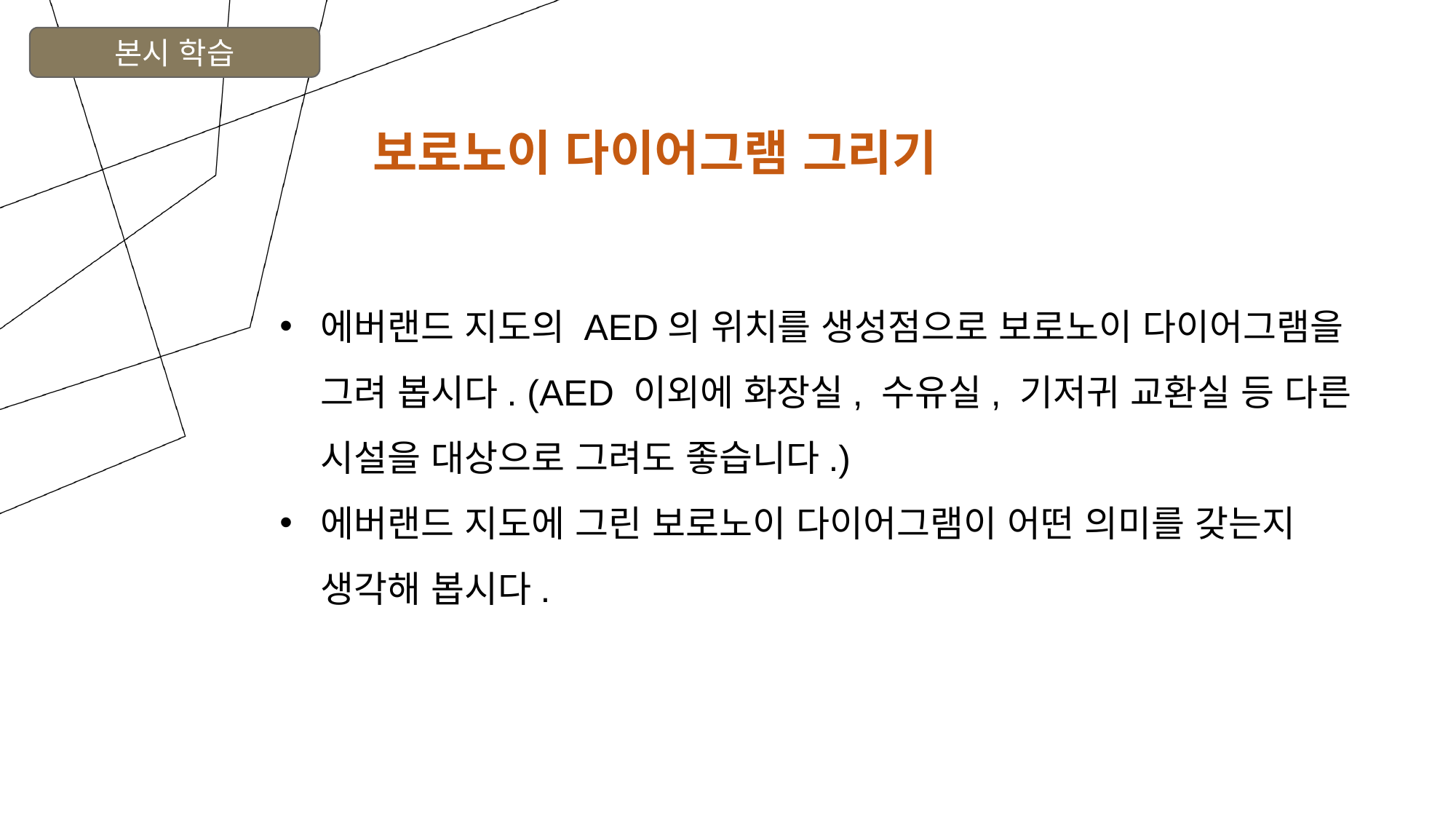

본시 학습
보로노이 다이어그램 그리기
에버랜드 지도의 AED의 위치를 생성점으로 보로노이 다이어그램을 그려 봅시다. (AED 이외에 화장실, 수유실, 기저귀 교환실 등 다른 시설을 대상으로 그려도 좋습니다.)
에버랜드 지도에 그린 보로노이 다이어그램이 어떤 의미를 갖는지 생각해 봅시다.